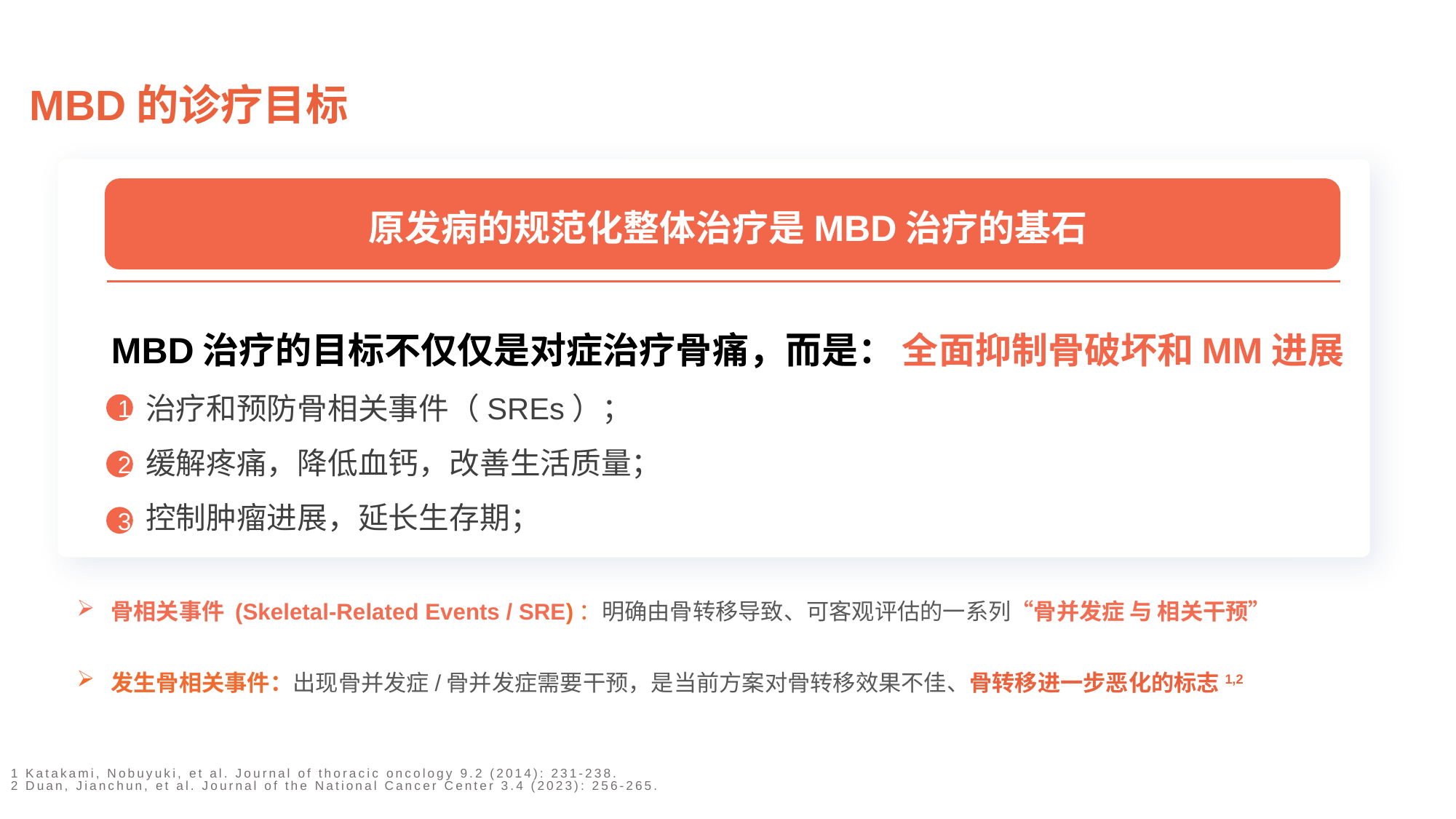

MBD的诊疗目标

原发病的规范化整体治疗是MBD治疗的基石
MBD治疗的目标不仅仅是对症治疗骨痛，而是： 全面抑制骨破坏和MM进展
    治疗和预防骨相关事件（SREs）；
    缓解疼痛，降低血钙，改善生活质量；
    控制肿瘤进展，延长生存期；

1
2
3
骨相关事件 (Skeletal-Related Events / SRE)：明确由骨转移导致、可客观评估的一系列“骨并发症 与 相关干预”

发生骨相关事件：出现骨并发症/骨并发症需要干预，是当前方案对骨转移效果不佳、骨转移进一步恶化的标志1,2
1 Katakami, Nobuyuki, et al. Journal of thoracic oncology 9.2 (2014): 231-238.
2 Duan, Jianchun, et al. Journal of the National Cancer Center 3.4 (2023): 256-265.